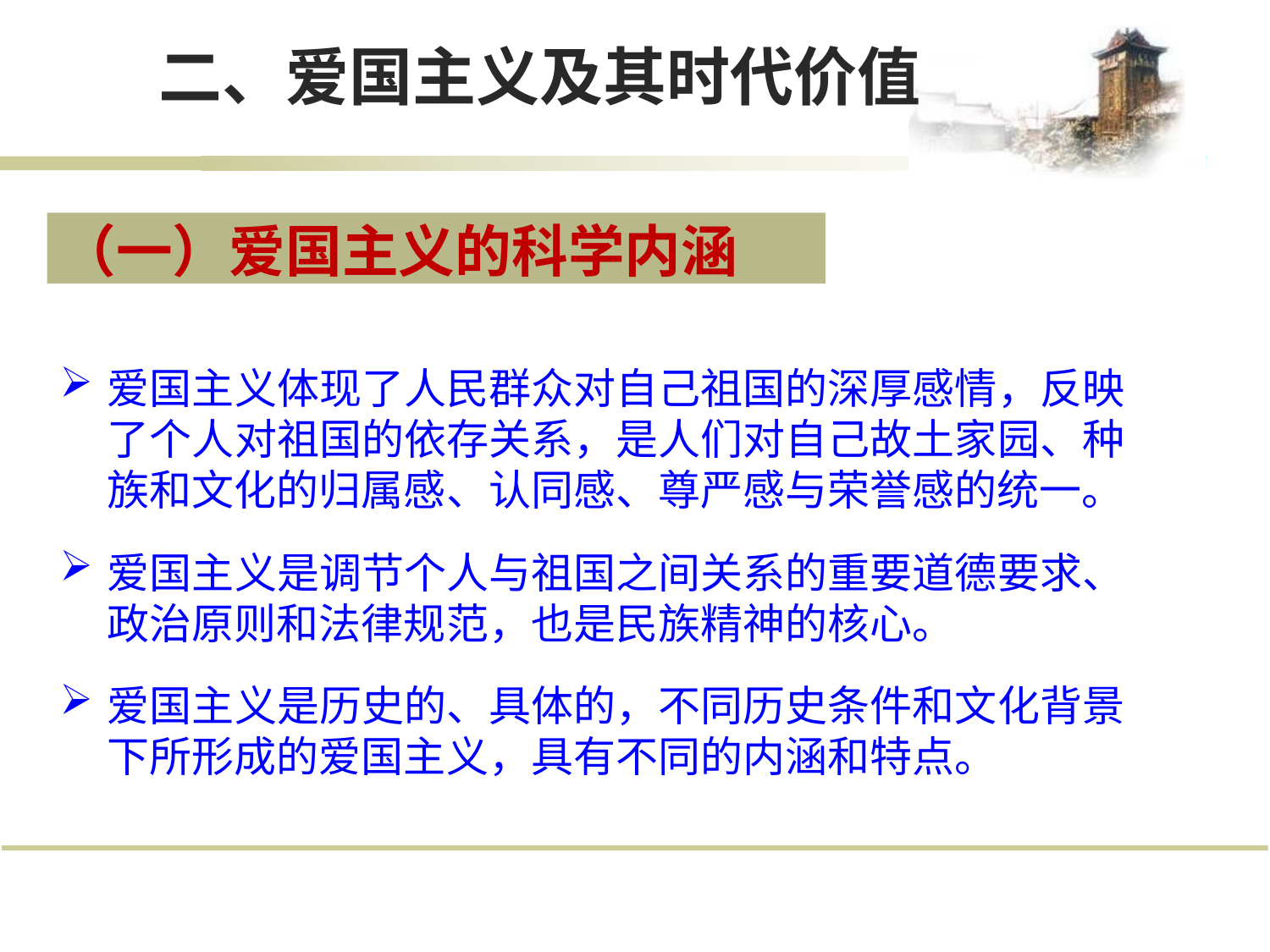

# 二、爱国主义及其时代价值

（一）爱国主义的科学内涵
爱国主义体现了人民群众对自己祖国的深厚感情，反映 了个人对祖国的依存关系，是人们对自己故土家园、种 族和文化的归属感、认同感、尊严感与荣誉感的统一。
爱国主义是调节个人与祖国之间关系的重要道德要求、 政治原则和法律规范，也是民族精神的核心。
爱国主义是历史的、具体的，不同历史条件和文化背景 下所形成的爱国主义，具有不同的内涵和特点。